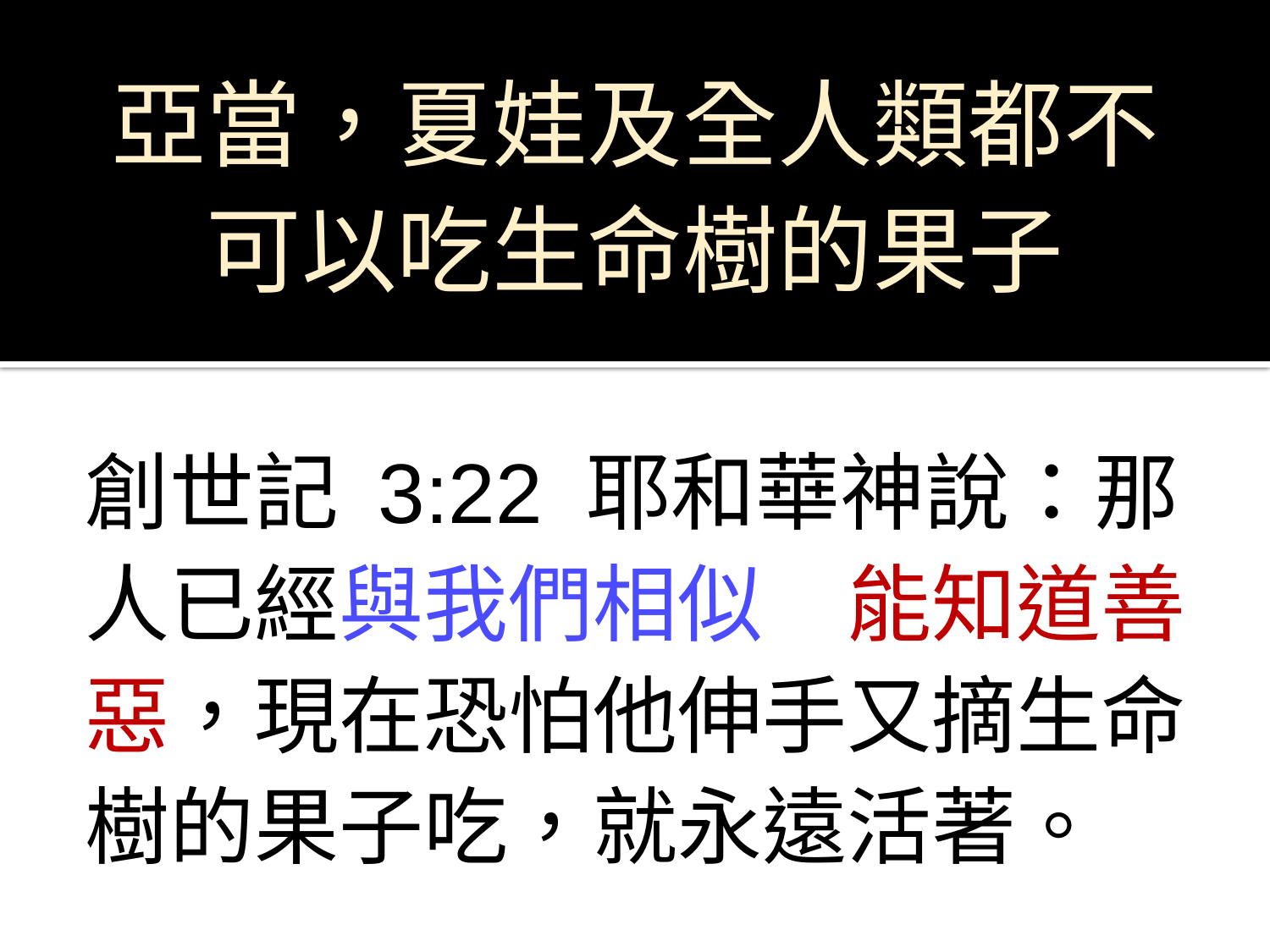

# 亞當，夏娃及全人類都不可以吃生命樹的果子
創世記 3:22 耶和華神說：那人已經與我們相似，能知道善惡，現在恐怕他伸手又摘生命樹的果子吃，就永遠活著。